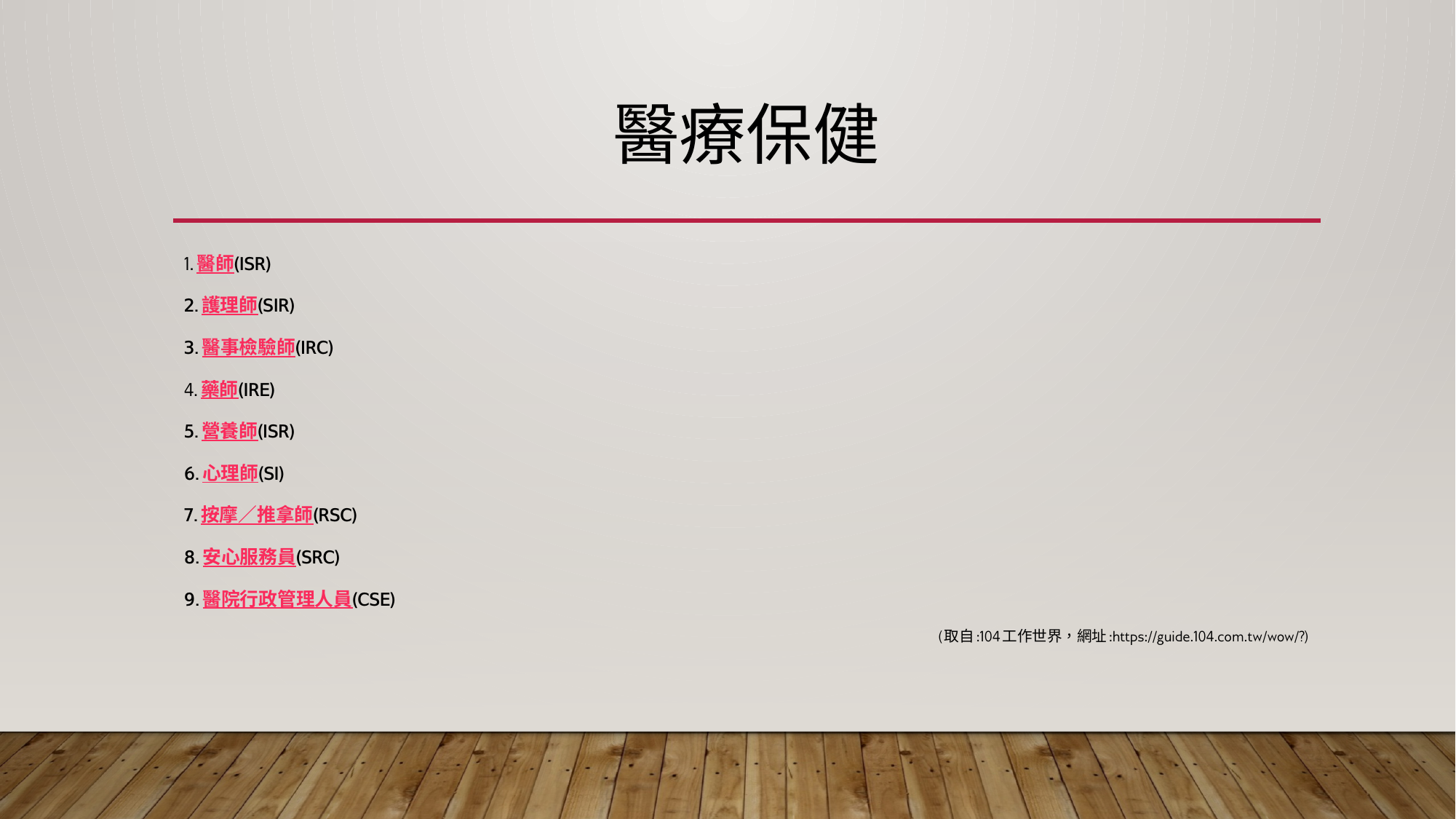

# 醫療保健
1.醫師(ISR)
2.護理師(SIR)
3.醫事檢驗師(IRC)
4.藥師(IRE)
5.營養師(ISR)
6.心理師(SI)
7.按摩∕推拿師(RSC)
8.安心服務員(SRC)
9.醫院行政管理人員(CSE)
(取自:104工作世界，網址:https://guide.104.com.tw/wow/?)